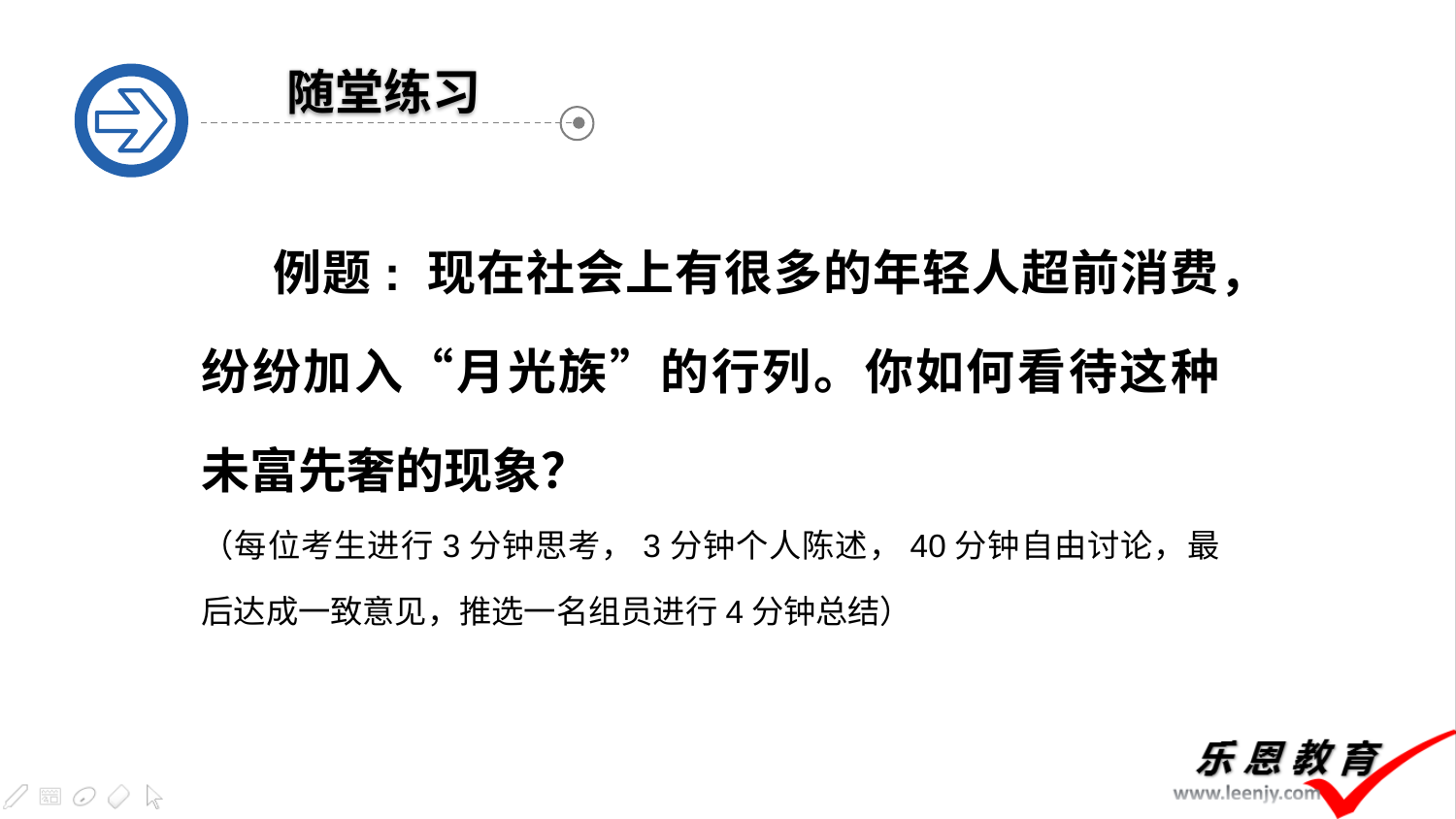

随堂练习

      例题: 现在社会上有很多的年轻人超前消费，纷纷加入“月光族”的行列。你如何看待这种未富先奢的现象？
（每位考生进行3分钟思考，3分钟个人陈述，40分钟自由讨论，最后达成一致意见，推选一名组员进行4分钟总结）